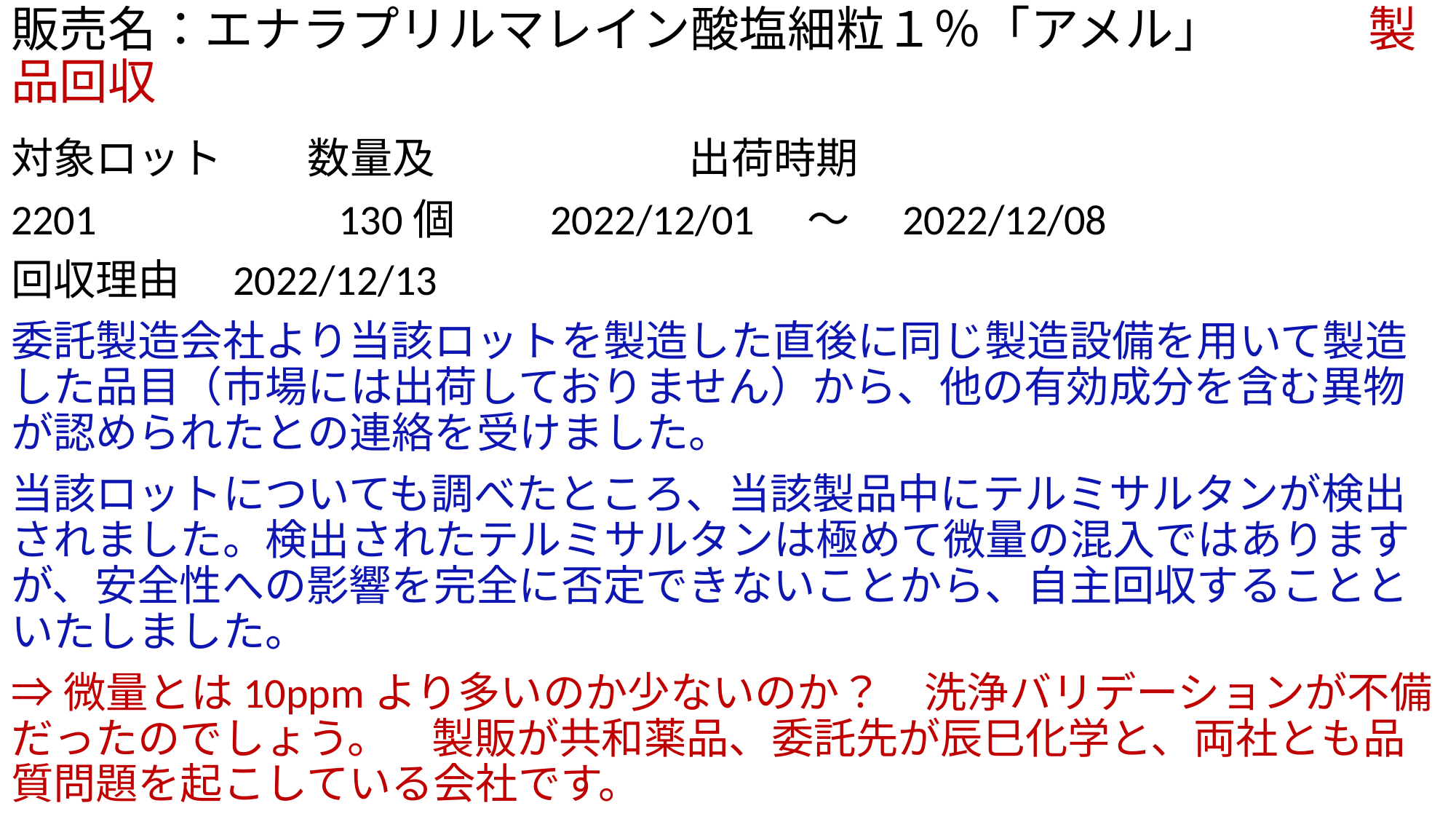

# 販売名：エナラプリルマレイン酸塩細粒１％「アメル」　　　製品回収
対象ロット　　数量及　　　　　　出荷時期
2201　　 　　　130個　　2022/12/01　～　2022/12/08
回収理由　2022/12/13
委託製造会社より当該ロットを製造した直後に同じ製造設備を用いて製造した品目（市場には出荷しておりません）から、他の有効成分を含む異物が認められたとの連絡を受けました。
当該ロットについても調べたところ、当該製品中にテルミサルタンが検出されました。検出されたテルミサルタンは極めて微量の混入ではありますが、安全性への影響を完全に否定できないことから、自主回収することといたしました。
⇒微量とは10ppmより多いのか少ないのか？　洗浄バリデーションが不備だったのでしょう。　製販が共和薬品、委託先が辰巳化学と、両社とも品質問題を起こしている会社です。